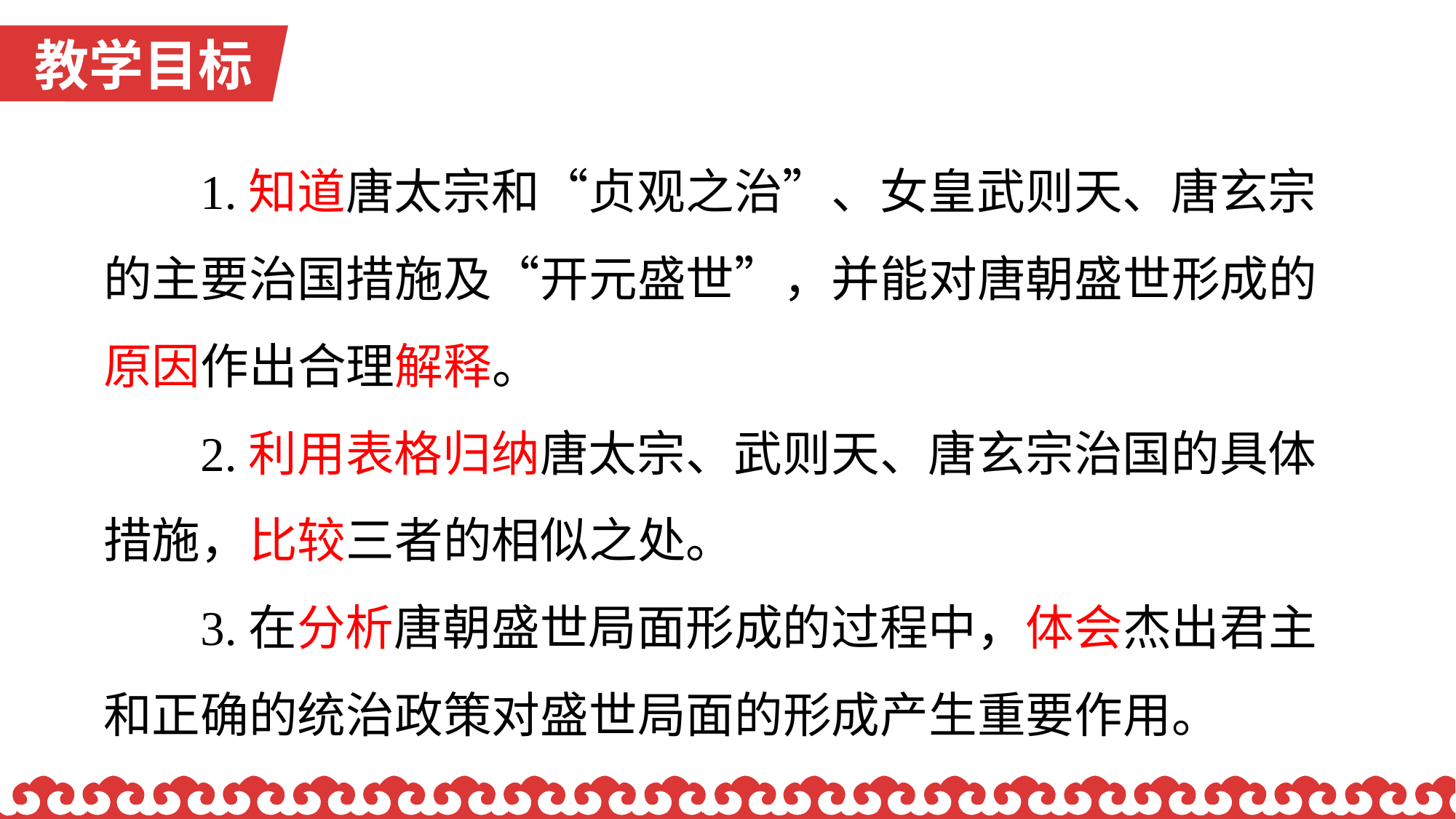

教学目标
1.知道唐太宗和“贞观之治”、女皇武则天、唐玄宗的主要治国措施及“开元盛世”，并能对唐朝盛世形成的原因作出合理解释。
2.利用表格归纳唐太宗、武则天、唐玄宗治国的具体措施，比较三者的相似之处。
3.在分析唐朝盛世局面形成的过程中，体会杰出君主和正确的统治政策对盛世局面的形成产生重要作用。